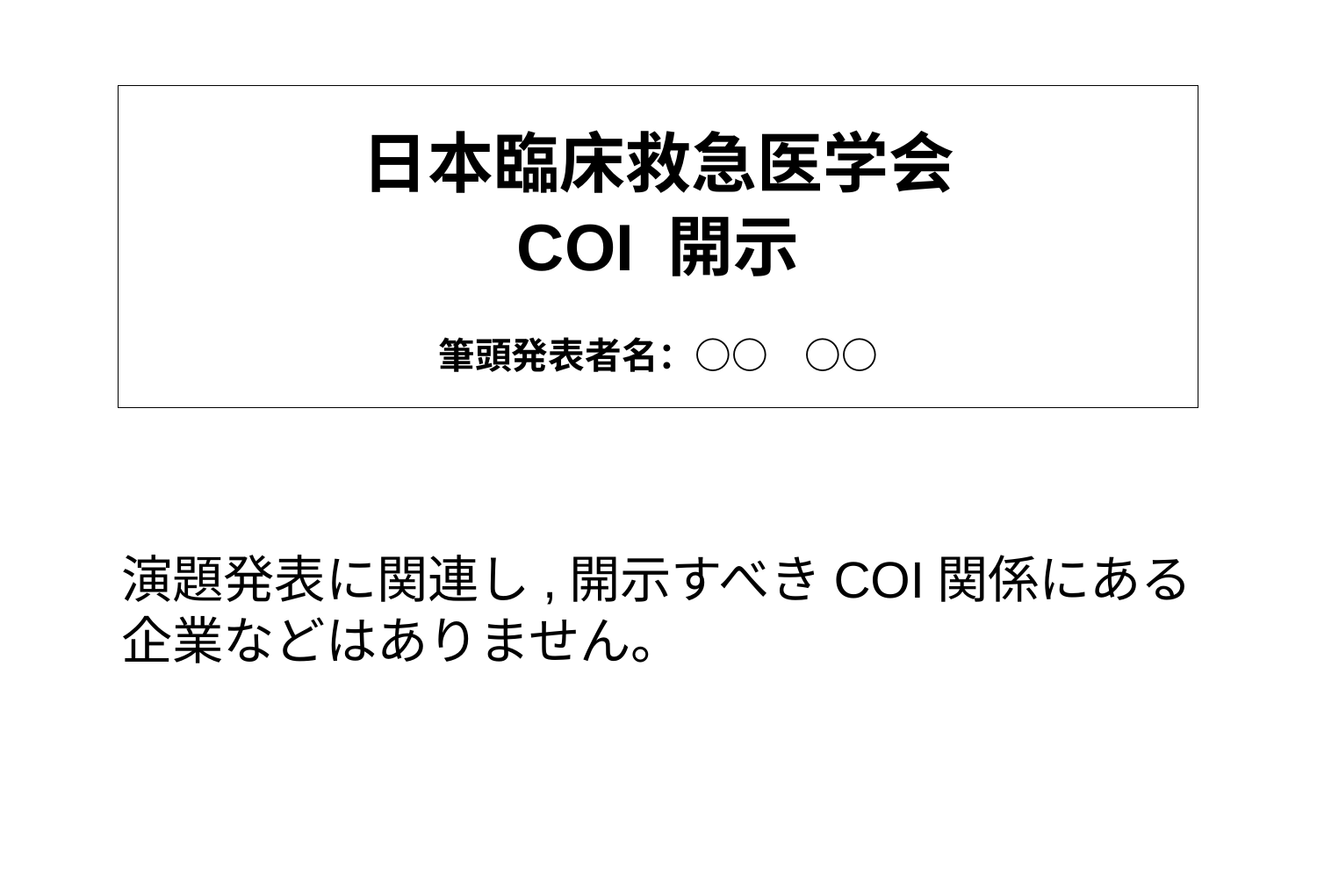

日本臨床救急医学会
COI 開示

筆頭発表者名：○○　○○
演題発表に関連し,開示すべきCOI関係にある
企業などはありません。